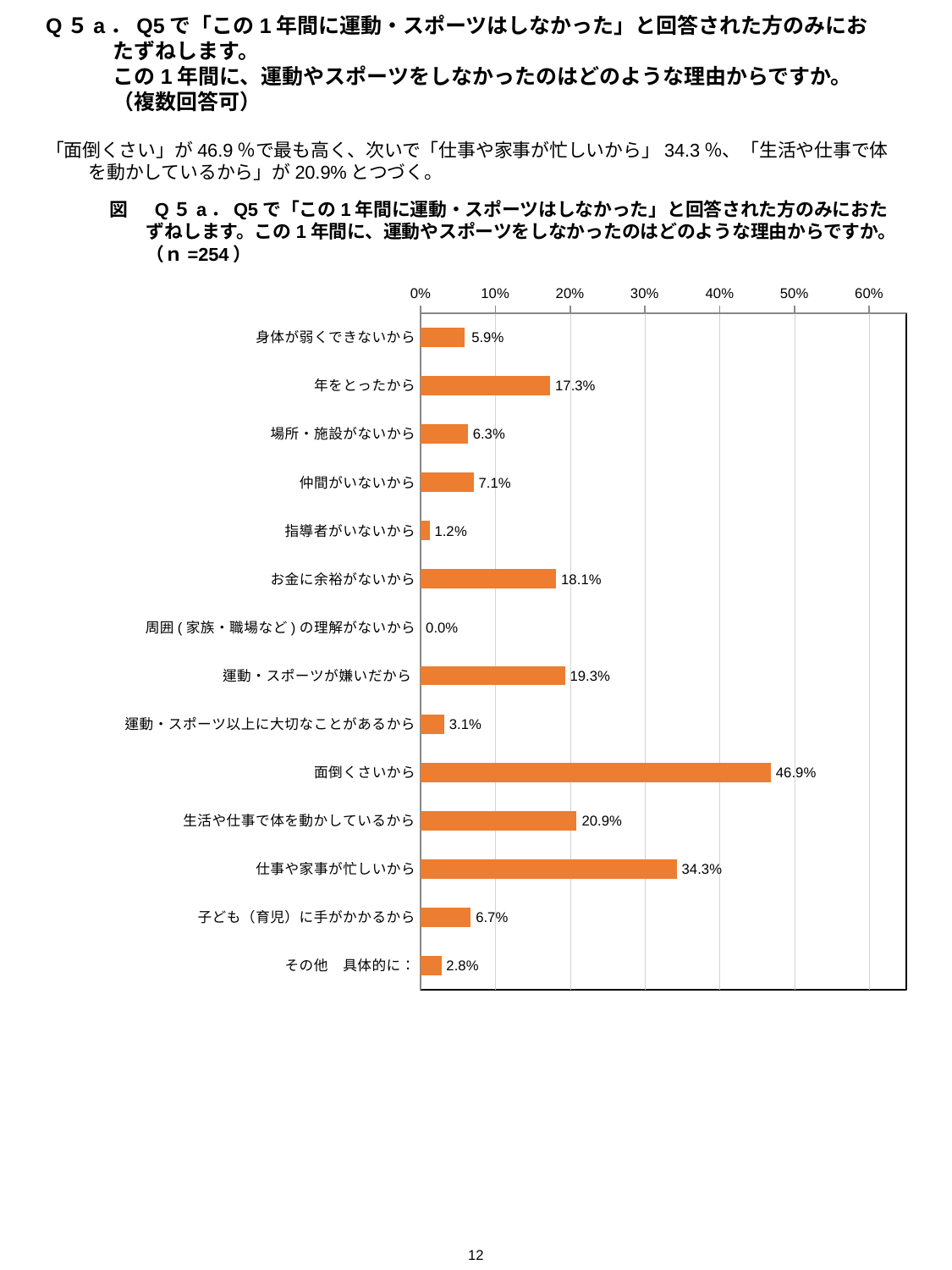

Q５a．Q5で「この1年間に運動・スポーツはしなかった」と回答された方のみにおたずねします。
この1年間に、運動やスポーツをしなかったのはどのような理由からですか。（複数回答可）

　「面倒くさい」が46.9％で最も高く、次いで「仕事や家事が忙しいから」34.3％、「生活や仕事で体を動かしているから」が20.9%とつづく。
図　 Q５a．Q5で「この1年間に運動・スポーツはしなかった」と回答された方のみにおたずねします。この1年間に、運動やスポーツをしなかったのはどのような理由からですか。（ｎ=254）

### Chart

| Category |  |
|---|---|
| 身体が弱くできないから | 5.905511811023622 |
| 年をとったから | 17.322834645669293 |
| 場所・施設がないから | 6.299212598425197 |
| 仲間がいないから | 7.086614173228347 |
| 指導者がいないから | 1.1811023622047243 |
| お金に余裕がないから | 18.11023622047244 |
| 周囲(家族・職場など)の理解がないから | 0.0 |
| 運動・スポーツが嫌いだから  | 19.291338582677163 |
| 運動・スポーツ以上に大切なことがあるから | 3.1496062992125986 |
| 面倒くさいから | 46.8503937007874 |
| 生活や仕事で体を動かしているから | 20.866141732283463 |
| 仕事や家事が忙しいから | 34.25196850393701 |
| 子ども（育児）に手がかかるから | 6.692913385826772 |
| その他　具体的に： | 2.7559055118110236 |
12